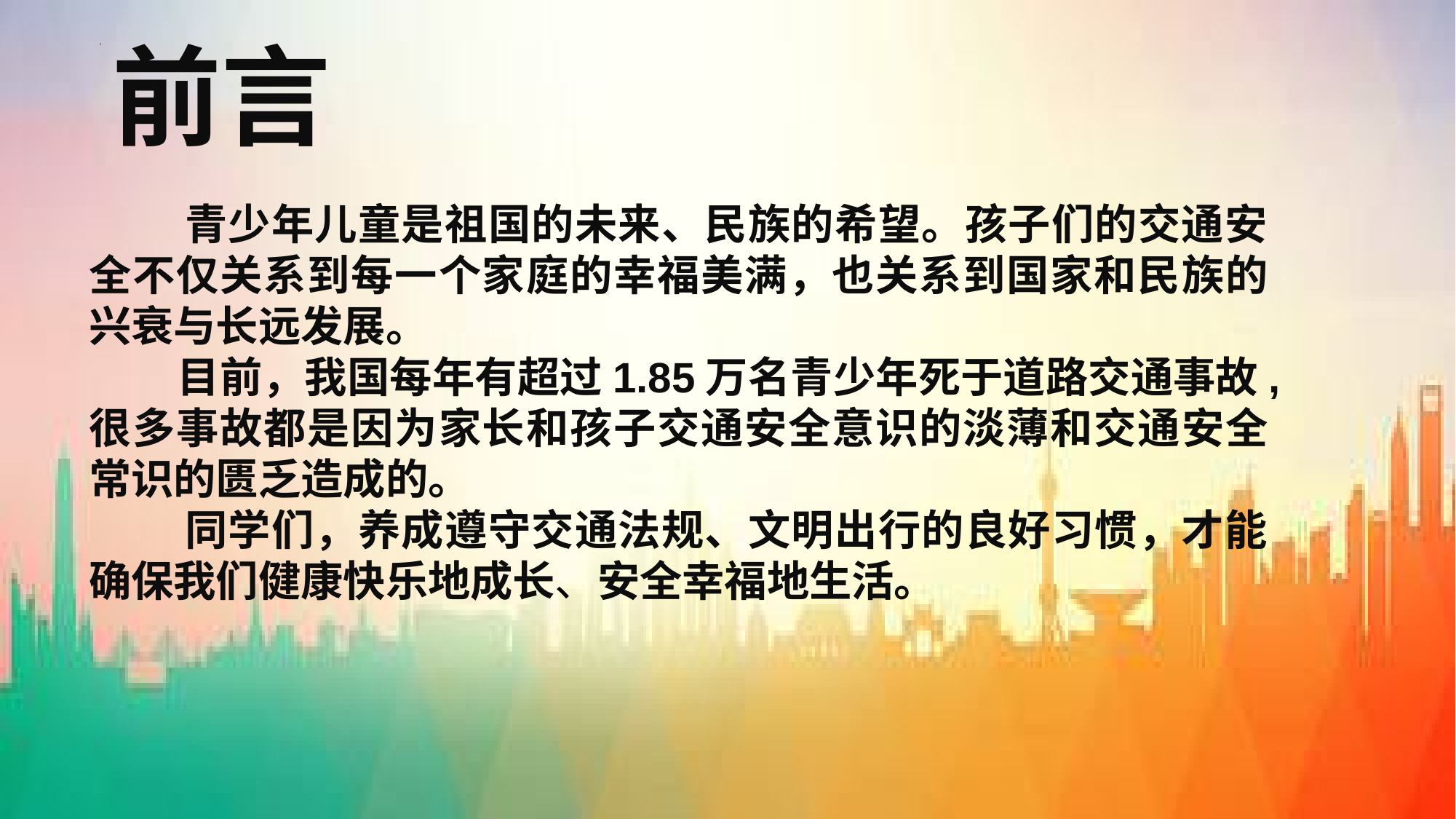

前言
        青少年儿童是祖国的未来、民族的希望。孩子们的交通安全不仅关系到每一个家庭的幸福美满，也关系到国家和民族的兴衰与长远发展。
        目前，我国每年有超过1.85万名青少年死于道路交通事故,很多事故都是因为家长和孩子交通安全意识的淡薄和交通安全常识的匮乏造成的。
        同学们，养成遵守交通法规、文明出行的良好习惯，才能确保我们健康快乐地成长、安全幸福地生活。